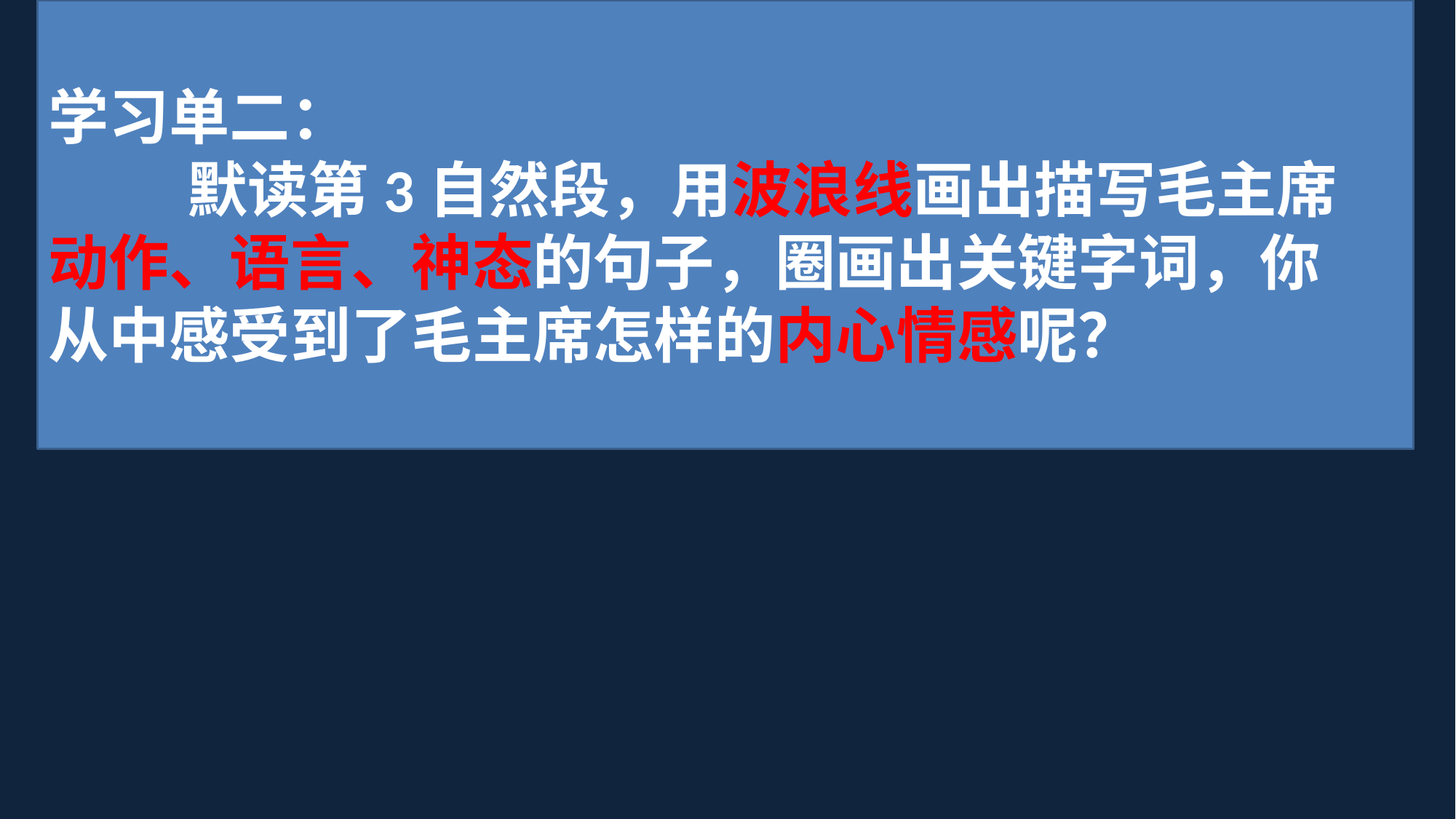

学习单二：
         默读第3自然段，用波浪线画出描写毛主席
动作、语言、神态的句子，圈画出关键字词，你
从中感受到了毛主席怎样的内心情感呢？